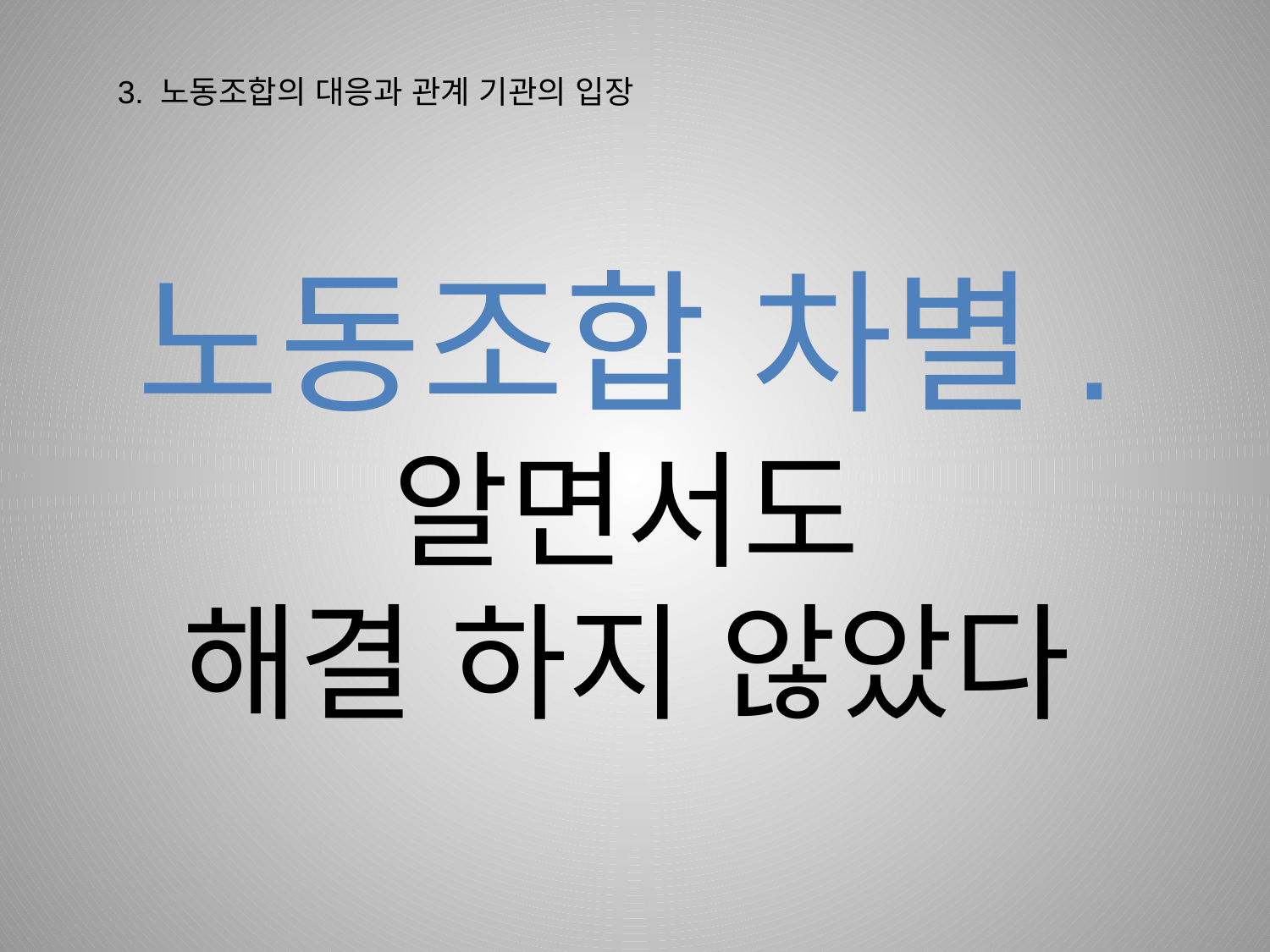

3. 노동조합의 대응과 관계 기관의 입장
# 노동조합 차별. 알면서도 해결 하지 않았다